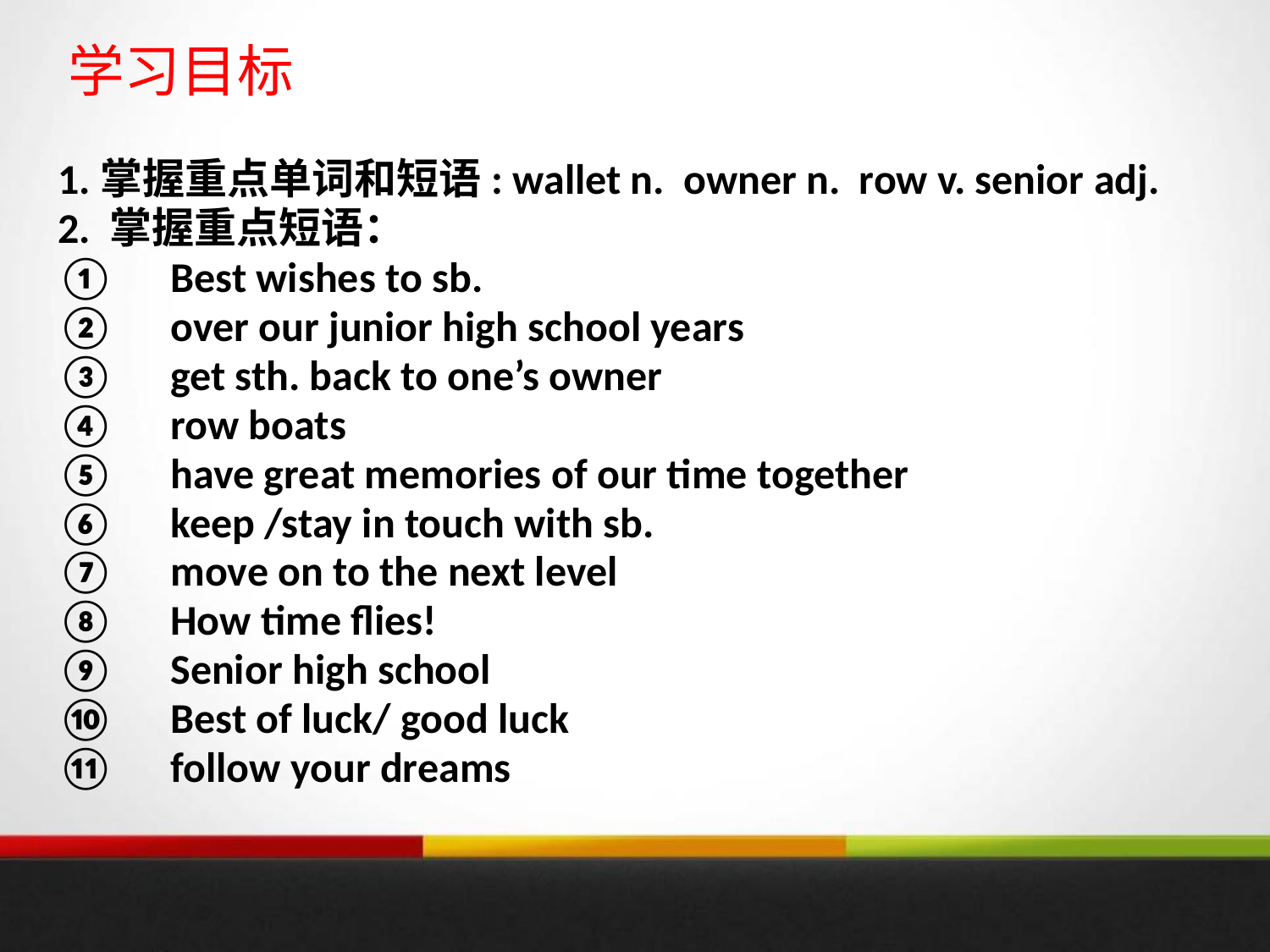

# 学习目标

1.掌握重点单词和短语: wallet n.  owner n.  row v. senior adj.
2. 掌握重点短语：
Best wishes to sb.
over our junior high school years
get sth. back to one’s owner
row boats
have great memories of our time together
keep /stay in touch with sb.
move on to the next level
How time flies!
Senior high school
Best of luck/ good luck
follow your dreams